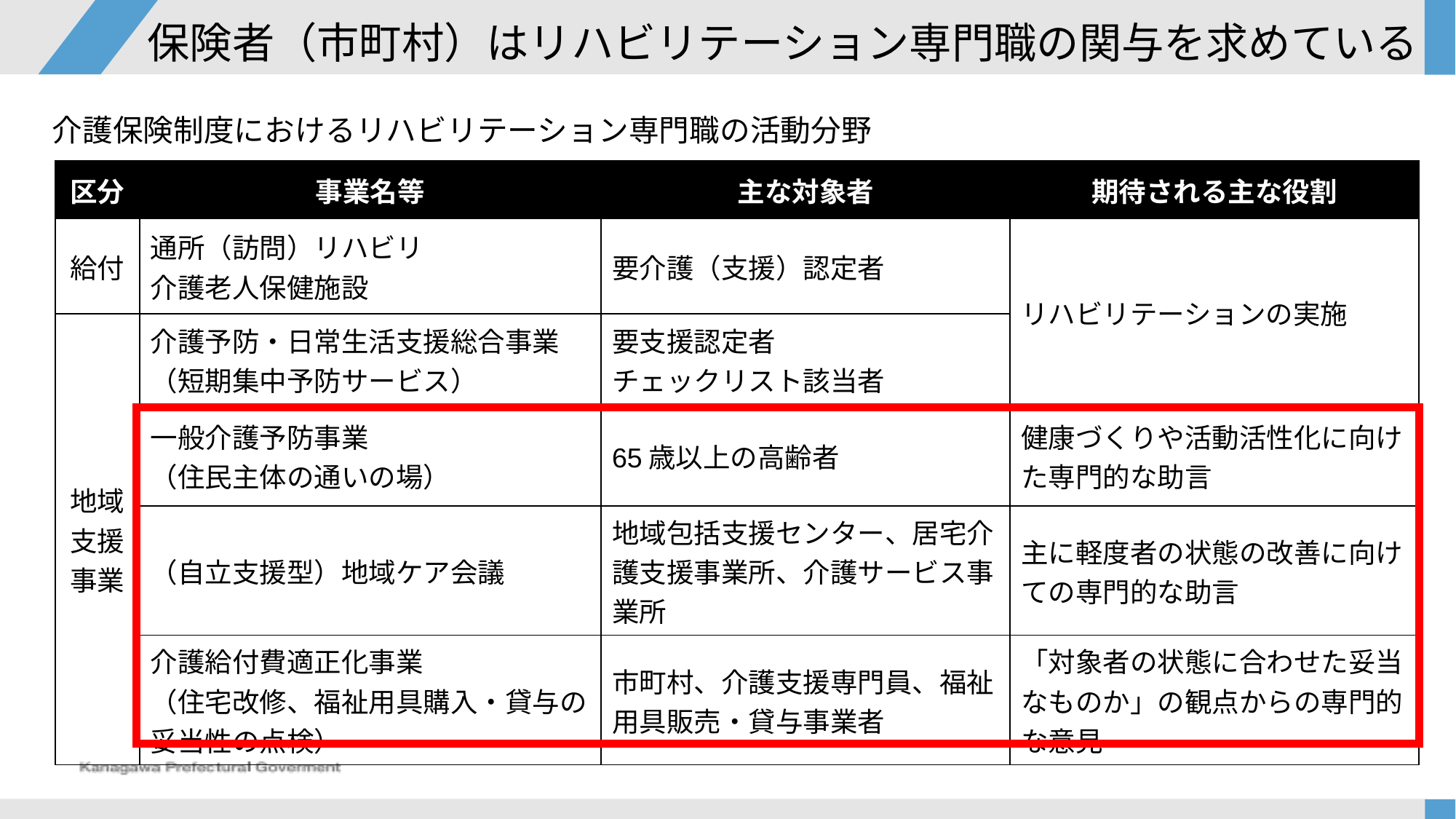

保険者（市町村）はリハビリテーション専門職の関与を求めている
介護保険制度におけるリハビリテーション専門職の活動分野
| 区分 | 事業名等 | 主な対象者 | 期待される主な役割 |
| --- | --- | --- | --- |
| 給付 | 通所（訪問）リハビリ 介護老人保健施設 | 要介護（支援）認定者 | リハビリテーションの実施 |
| 地域支援事業 | 介護予防・日常生活支援総合事業 （短期集中予防サービス） | 要支援認定者 チェックリスト該当者 |  |
|  | 一般介護予防事業 （住民主体の通いの場） | 65歳以上の高齢者 | 健康づくりや活動活性化に向けた専門的な助言 |
|  | （自立支援型）地域ケア会議 | 地域包括支援センター、居宅介護支援事業所、介護サービス事業所 | 主に軽度者の状態の改善に向けての専門的な助言 |
|  | 介護給付費適正化事業 （住宅改修、福祉用具購入・貸与の妥当性の点検） | 市町村、介護支援専門員、福祉用具販売・貸与事業者 | 「対象者の状態に合わせた妥当なものか」の観点からの専門的な意見 |
|  |
| --- |